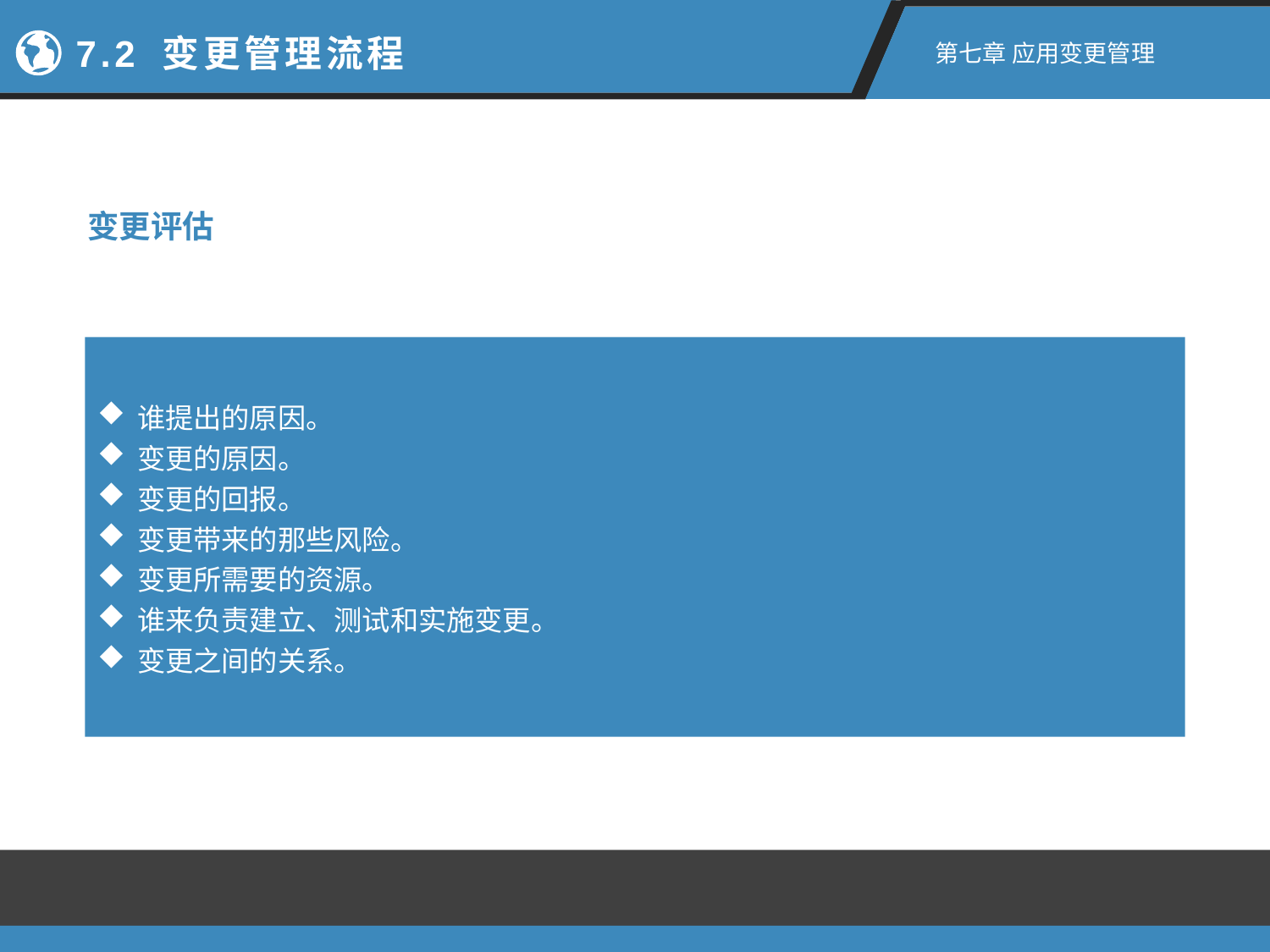

7.2 变更管理流程

第七章 应用变更管理
变更评估
谁提出的原因。
变更的原因。
变更的回报。
变更带来的那些风险。
变更所需要的资源。
谁来负责建立、测试和实施变更。
变更之间的关系。